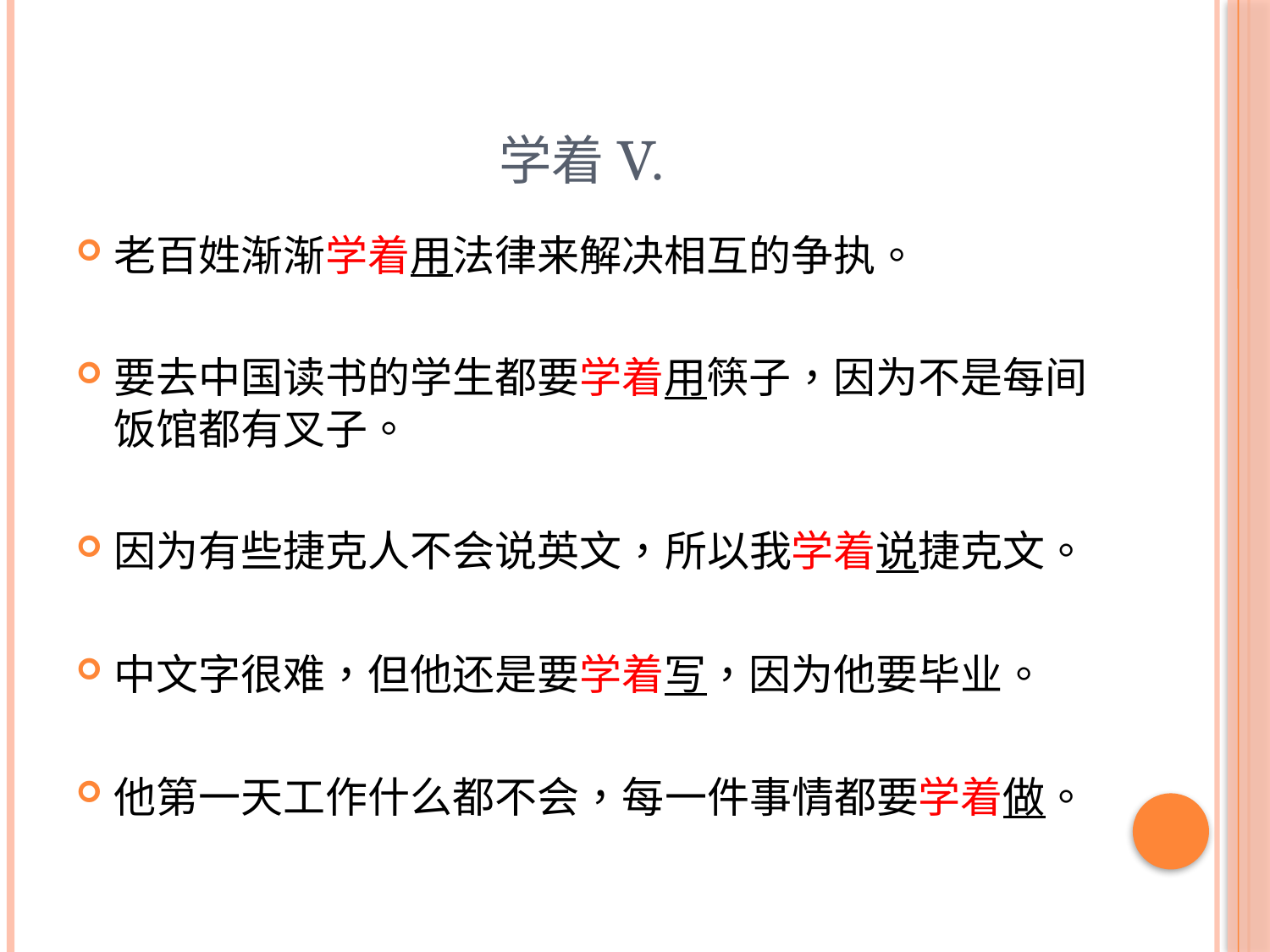

# 学着V.
老百姓渐渐学着用法律来解决相互的争执。

要去中国读书的学生都要学着用筷子，因为不是每间饭馆都有叉子。

因为有些捷克人不会说英文，所以我学着说捷克文。

中文字很难，但他还是要学着写，因为他要毕业。

他第一天工作什么都不会，每一件事情都要学着做。